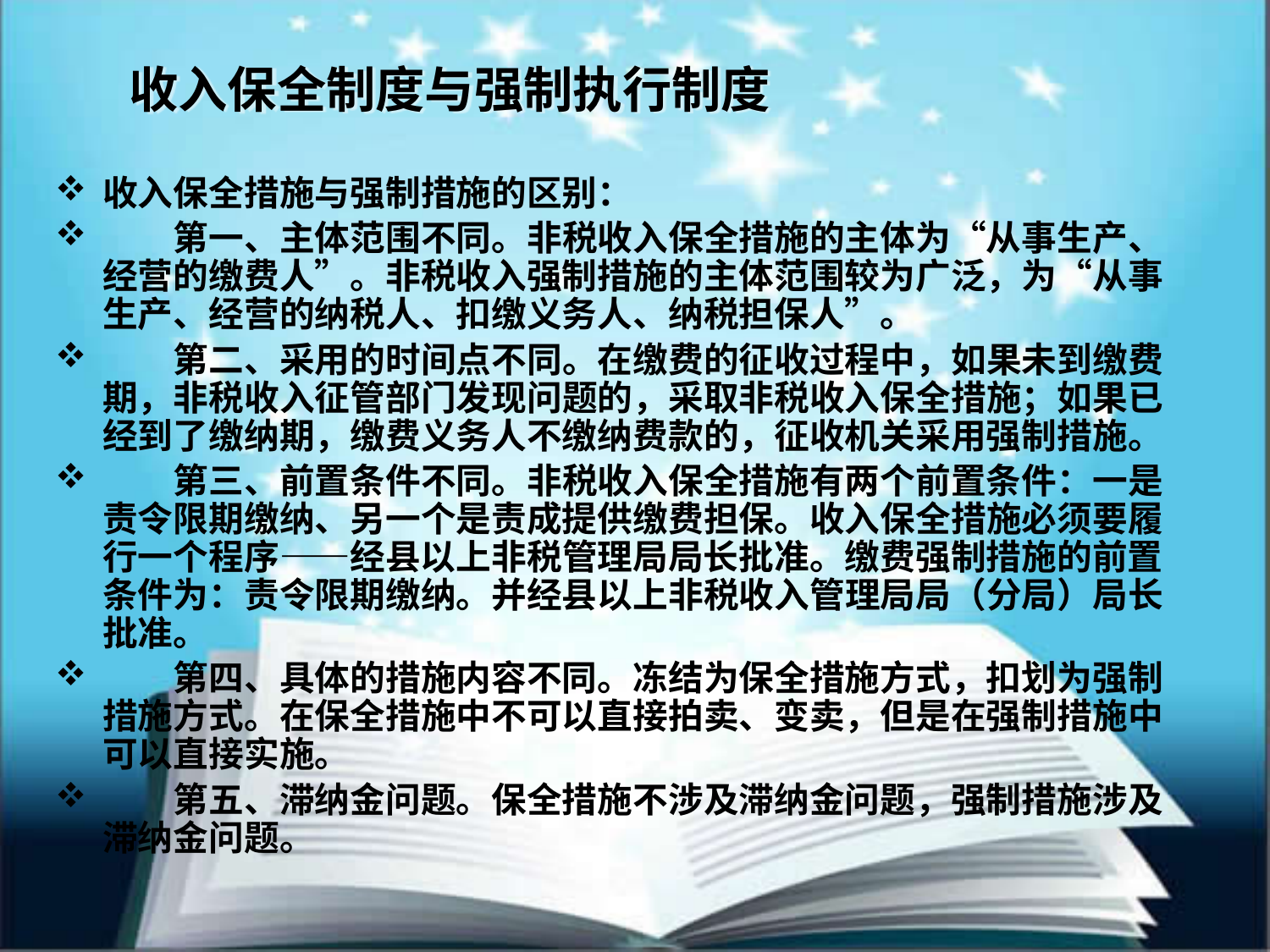

# 收入保全制度与强制执行制度
收入保全措施与强制措施的区别：
　　第一、主体范围不同。非税收入保全措施的主体为“从事生产、经营的缴费人”。非税收入强制措施的主体范围较为广泛，为“从事生产、经营的纳税人、扣缴义务人、纳税担保人”。
　　第二、采用的时间点不同。在缴费的征收过程中，如果未到缴费期，非税收入征管部门发现问题的，采取非税收入保全措施；如果已经到了缴纳期，缴费义务人不缴纳费款的，征收机关采用强制措施。
　　第三、前置条件不同。非税收入保全措施有两个前置条件：一是责令限期缴纳、另一个是责成提供缴费担保。收入保全措施必须要履行一个程序——经县以上非税管理局局长批准。缴费强制措施的前置条件为：责令限期缴纳。并经县以上非税收入管理局局（分局）局长批准。
　　第四、具体的措施内容不同。冻结为保全措施方式，扣划为强制措施方式。在保全措施中不可以直接拍卖、变卖，但是在强制措施中可以直接实施。
　　第五、滞纳金问题。保全措施不涉及滞纳金问题，强制措施涉及滞纳金问题。